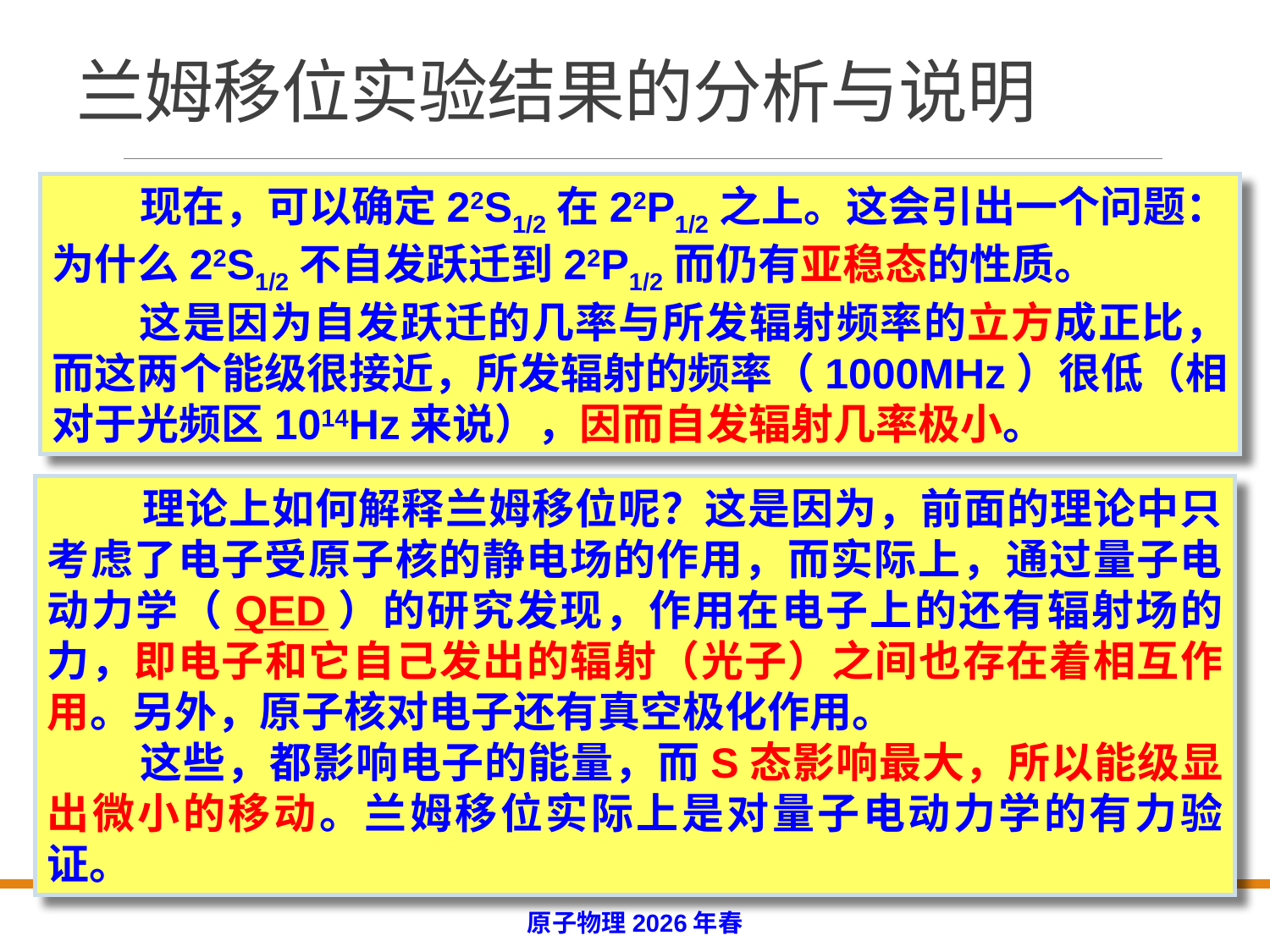

# 兰姆移位实验结果的分析与说明
        现在，可以确定22S1/2在22P1/2之上。这会引出一个问题：为什么22S1/2不自发跃迁到22P1/2而仍有亚稳态的性质。
       这是因为自发跃迁的几率与所发辐射频率的立方成正比，而这两个能级很接近，所发辐射的频率（1000MHz）很低（相对于光频区1014Hz来说），因而自发辐射几率极小。
        理论上如何解释兰姆移位呢？这是因为，前面的理论中只考虑了电子受原子核的静电场的作用，而实际上，通过量子电动力学（QED）的研究发现，作用在电子上的还有辐射场的力，即电子和它自己发出的辐射（光子）之间也存在着相互作用。另外，原子核对电子还有真空极化作用。
        这些，都影响电子的能量，而S态影响最大，所以能级显出微小的移动。兰姆移位实际上是对量子电动力学的有力验证。
原子物理2026年春
45